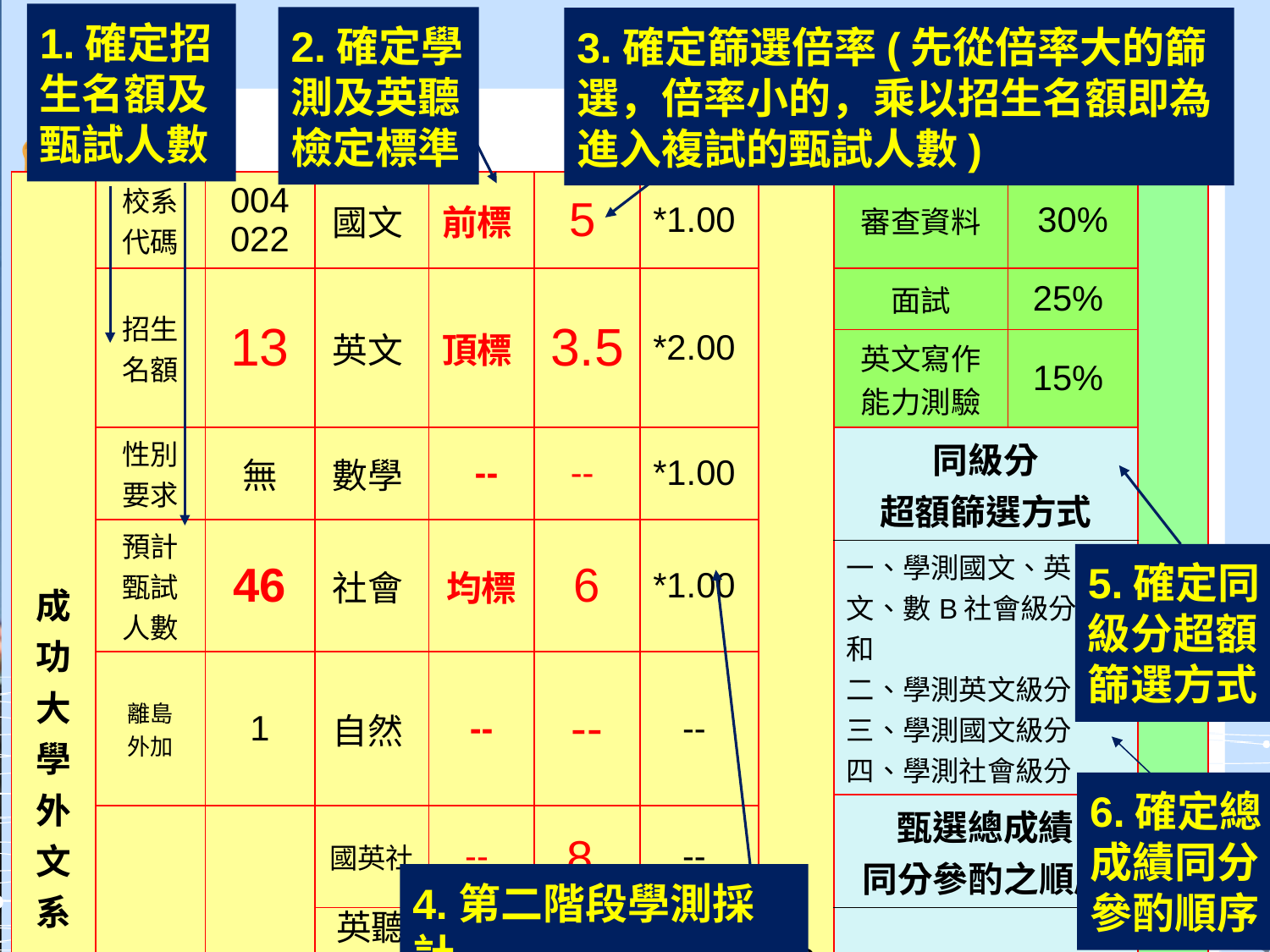

1.確定招生名額及甄試人數
2.確定學測及英聽檢定標準
3.確定篩選倍率(先從倍率大的篩選，倍率小的，乘以招生名額即為進入複試的甄試人數)
| 成 功 大 學 外 文 系 個 人 申 請 第 一 階 段 | 校系 代碼 | 004 022 | 國文 | 前標 | 5 | \*1.00 | 30 % | 審查資料 | 30% |  |
| --- | --- | --- | --- | --- | --- | --- | --- | --- | --- | --- |
|  | 招生 名額 | 13 | 英文 | 頂標 | 3.5 | \*2.00 |  | 面試 | 25% |  |
|  |  |  |  |  |  |  |  | 英文寫作 能力測驗 | 15% |  |
|  | 性別 要求 | 無 | 數學 | -- | -- | \*1.00 |  | 同級分 超額篩選方式 |  |  |
|  | 預計 甄試 人數 | 46 | 社會 | 均標 | 6 | \*1.00 |  |  |  |  |
|  |  |  |  |  |  |  |  | 一、學測國文、英文、數B社會級分總和　 二、學測英文級分　三、學測國文級分　四、學測社會級分 |  |  |
|  | 離島 外加 | 1 | 自然 | -- | -- | -- |  |  |  |  |
|  |  |  |  |  |  |  |  | 甄選總成績 同分參酌之順序 |  |  |
|  | 指定 項目 甄試 費 | 1500 | 國英社 | -- | 8 | -- |  |  |  |  |
|  |  |  | 英聽 | A |  |  |  | 一、面試 二、審查資料 三、英文寫作 四、學測英文級分 |  |  |
|  |  |  |  |  |  |  |  |  |  |  |
5.確定同級分超額篩選方式
6.確定總成績同分參酌順序
4.第二階段學測採計